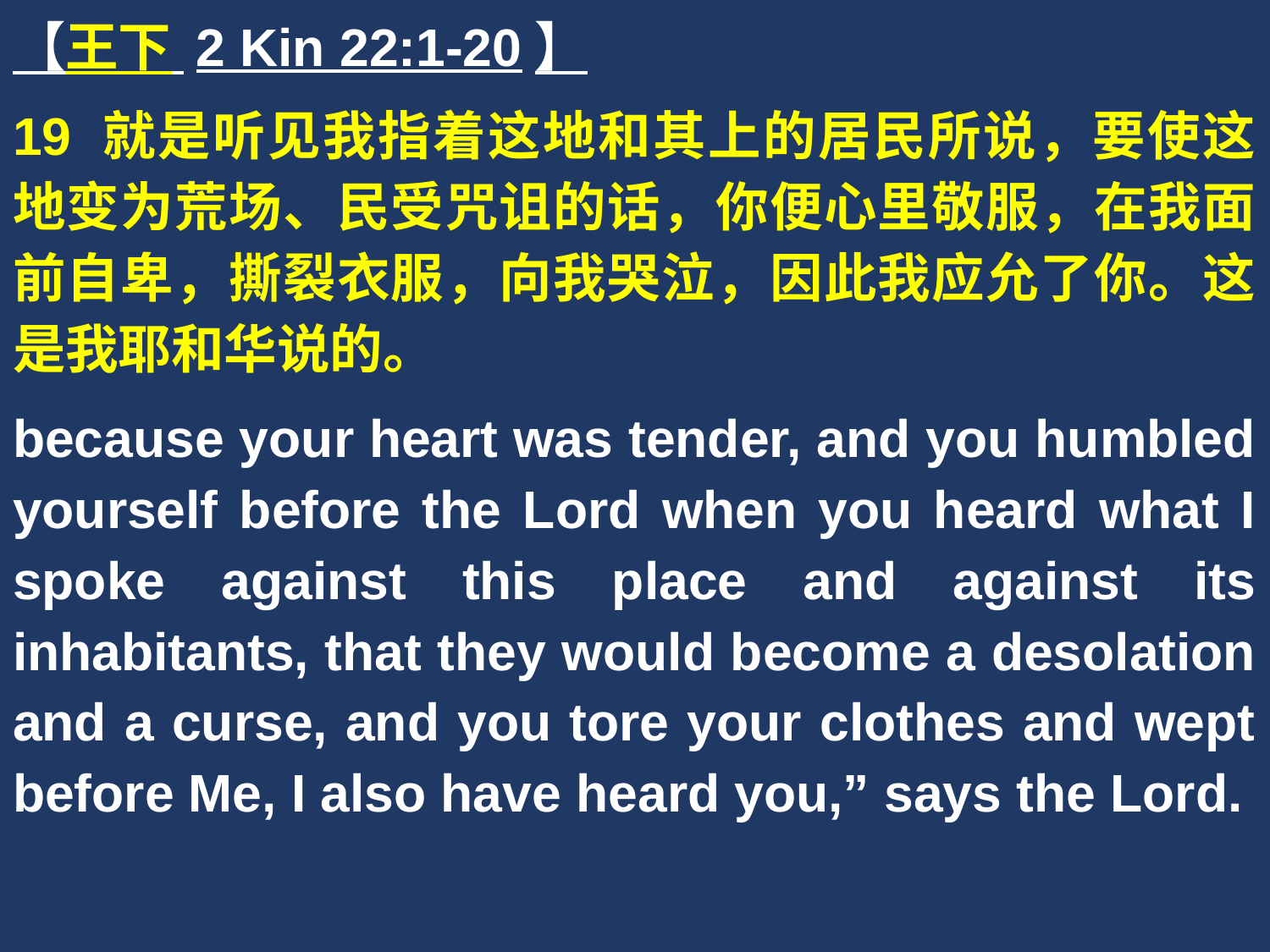

【王下 2 Kin 22:1-20】
19 就是听见我指着这地和其上的居民所说，要使这地变为荒场、民受咒诅的话，你便心里敬服，在我面前自卑，撕裂衣服，向我哭泣，因此我应允了你。这是我耶和华说的。
because your heart was tender, and you humbled yourself before the Lord when you heard what I spoke against this place and against its inhabitants, that they would become a desolation and a curse, and you tore your clothes and wept before Me, I also have heard you,” says the Lord.